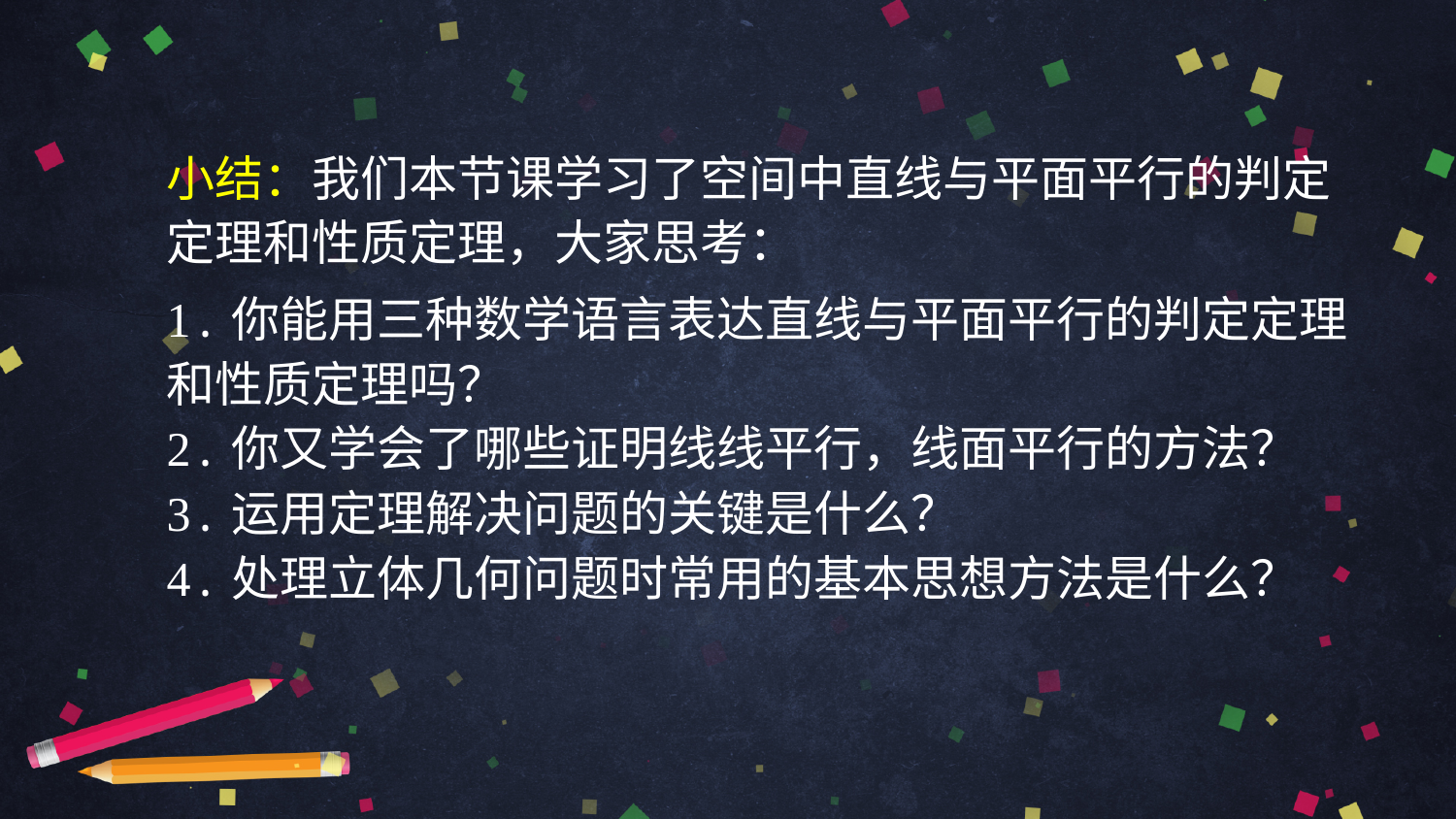

小结：我们本节课学习了空间中直线与平面平行的判定
定理和性质定理，大家思考：
1.你能用三种数学语言表达直线与平面平行的判定定理
和性质定理吗？
2.你又学会了哪些证明线线平行，线面平行的方法？
3.运用定理解决问题的关键是什么？
4.处理立体几何问题时常用的基本思想方法是什么？